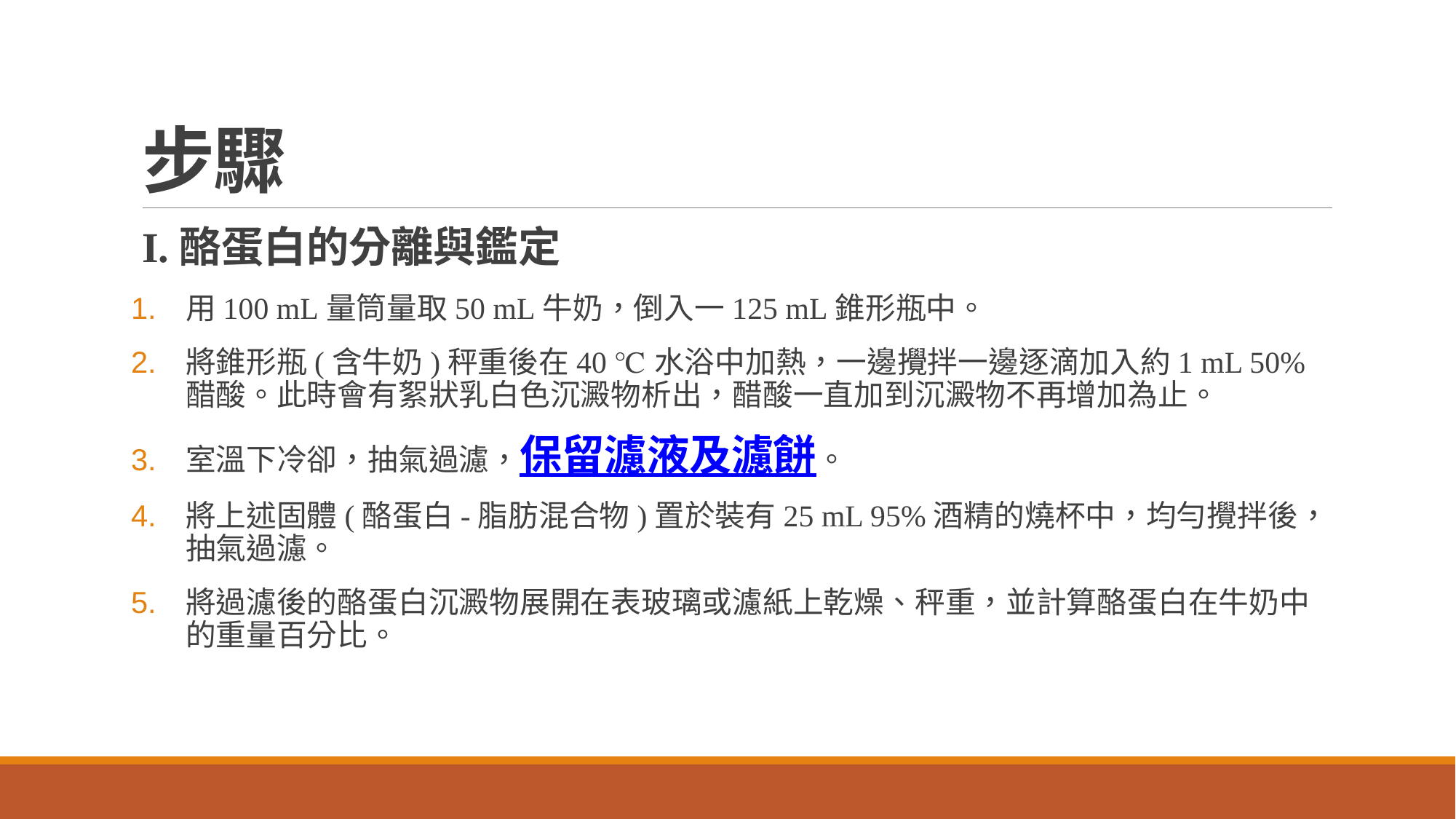

# 步驟
I.酪蛋白的分離與鑑定
用100 mL量筒量取50 mL牛奶，倒入一125 mL錐形瓶中。
將錐形瓶(含牛奶)秤重後在40 ℃水浴中加熱，一邊攪拌一邊逐滴加入約1 mL 50%醋酸。此時會有絮狀乳白色沉澱物析出，醋酸一直加到沉澱物不再增加為止。
室溫下冷卻，抽氣過濾，保留濾液及濾餅。
將上述固體(酪蛋白-脂肪混合物)置於裝有25 mL 95%酒精的燒杯中，均勻攪拌後，抽氣過濾。
將過濾後的酪蛋白沉澱物展開在表玻璃或濾紙上乾燥、秤重，並計算酪蛋白在牛奶中的重量百分比。